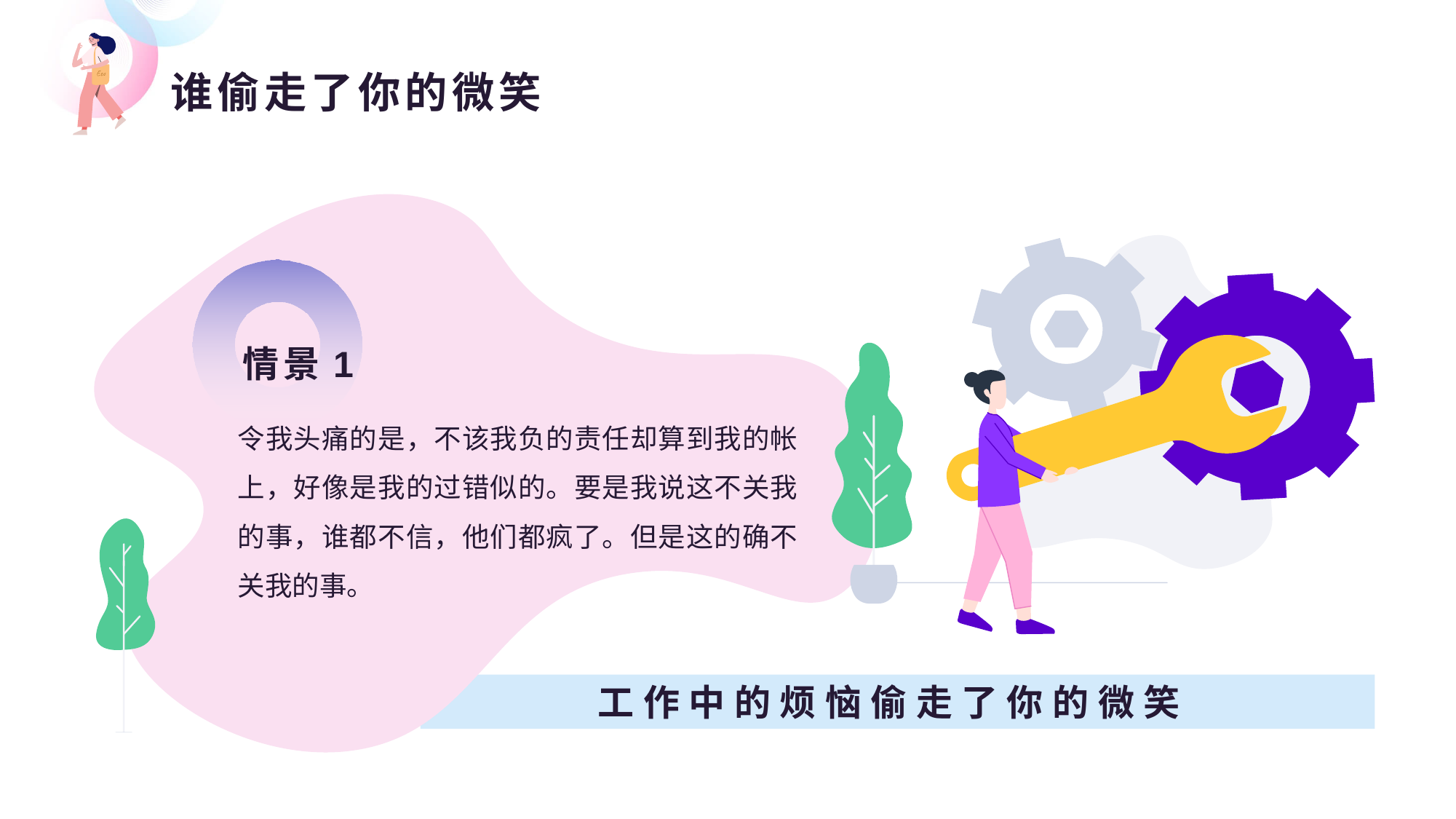

# 谁偷走了你的微笑

情景1
令我头痛的是，不该我负的责任却算到我的帐上，好像是我的过错似的。要是我说这不关我的事，谁都不信，他们都疯了。但是这的确不关我的事。

工作中的烦恼偷走了你的微笑